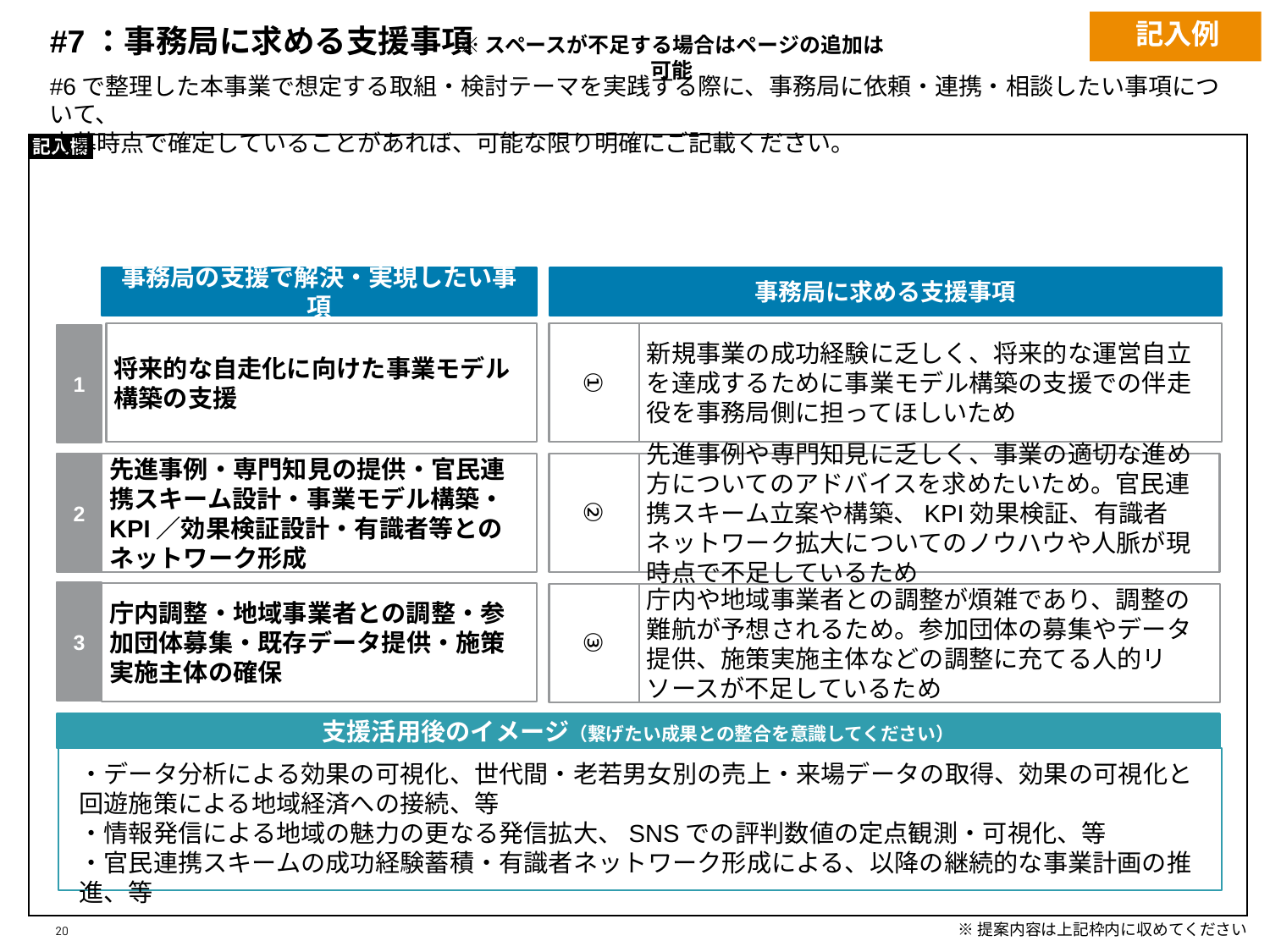

記入例
#7：事務局に求める支援事項
※スペースが不足する場合はページの追加は可能
# #6で整理した本事業で想定する取組・検討テーマを実践する際に、事務局に依頼・連携・相談したい事項について、 応募時点で確定していることがあれば、可能な限り明確にご記載ください。
事務局の支援で解決・実現したい事項
事務局に求める支援事項
新規事業の成功経験に乏しく、将来的な運営自立を達成するために事業モデル構築の支援での伴走役を事務局側に担ってほしいため
①
将来的な自走化に向けた事業モデル構築の支援
1
先進事例や専門知見に乏しく、事業の適切な進め方についてのアドバイスを求めたいため。官民連携スキーム立案や構築、KPI効果検証、有識者ネットワーク拡大についてのノウハウや人脈が現時点で不足しているため
2
②
先進事例・専門知見の提供・官民連携スキーム設計・事業モデル構築・KPI／効果検証設計・有識者等とのネットワーク形成
3
庁内調整・地域事業者との調整・参加団体募集・既存データ提供・施策実施主体の確保
③
庁内や地域事業者との調整が煩雑であり、調整の難航が予想されるため。参加団体の募集やデータ提供、施策実施主体などの調整に充てる人的リソースが不足しているため
支援活用後のイメージ（繋げたい成果との整合を意識してください）

・データ分析による効果の可視化、世代間・老若男女別の売上・来場データの取得、効果の可視化と回遊施策による地域経済への接続、等
・情報発信による地域の魅力の更なる発信拡大、SNSでの評判数値の定点観測・可視化、等
・官民連携スキームの成功経験蓄積・有識者ネットワーク形成による、以降の継続的な事業計画の推進、等

20